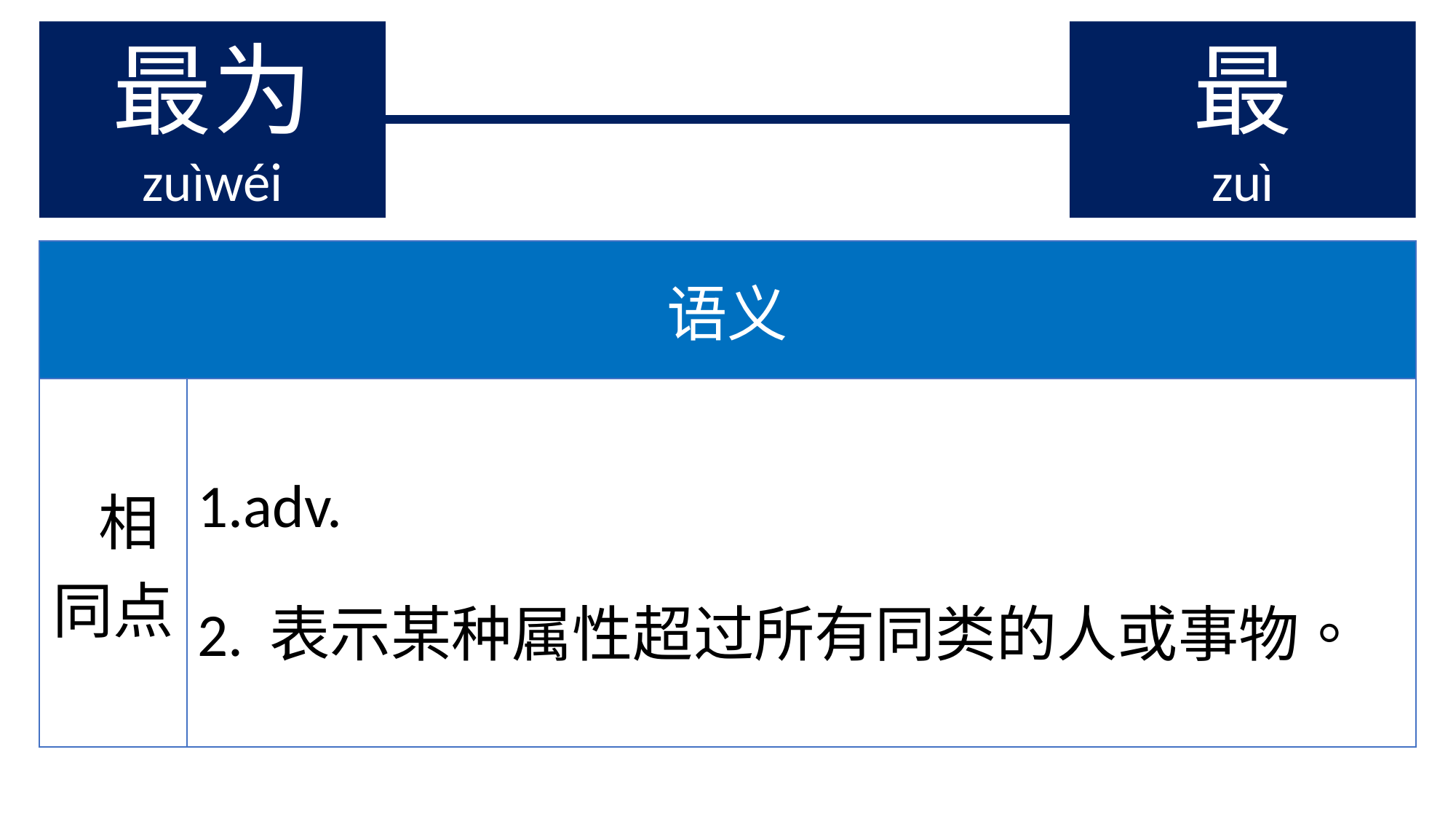

最为
zuìwéi
最
zuì
| 语义 |  |
| --- | --- |
| 相同点 | 1.adv. 2. 表示某种属性超过所有同类的人或事物。 |